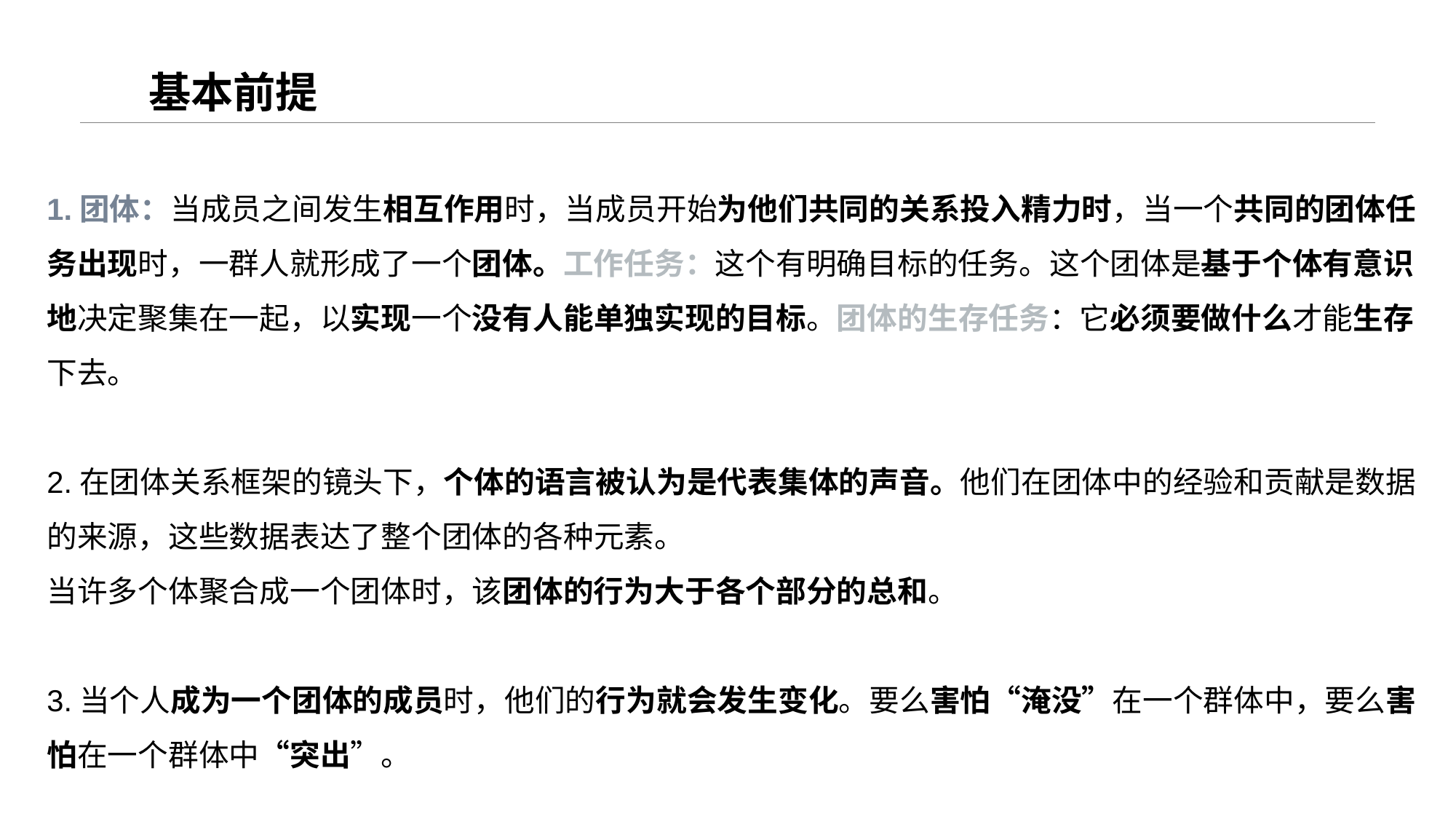

01
# 基本前提

1.团体：当成员之间发生相互作用时，当成员开始为他们共同的关系投入精力时，当一个共同的团体任务出现时，一群人就形成了一个团体。工作任务：这个有明确目标的任务。这个团体是基于个体有意识地决定聚集在一起，以实现一个没有人能单独实现的目标。团体的生存任务：它必须要做什么才能生存下去。

2.在团体关系框架的镜头下，个体的语言被认为是代表集体的声音。他们在团体中的经验和贡献是数据的来源，这些数据表达了整个团体的各种元素。
当许多个体聚合成一个团体时，该团体的行为大于各个部分的总和。

3.当个人成为一个团体的成员时，他们的行为就会发生变化。要么害怕“淹没”在一个群体中，要么害怕在一个群体中“突出”。